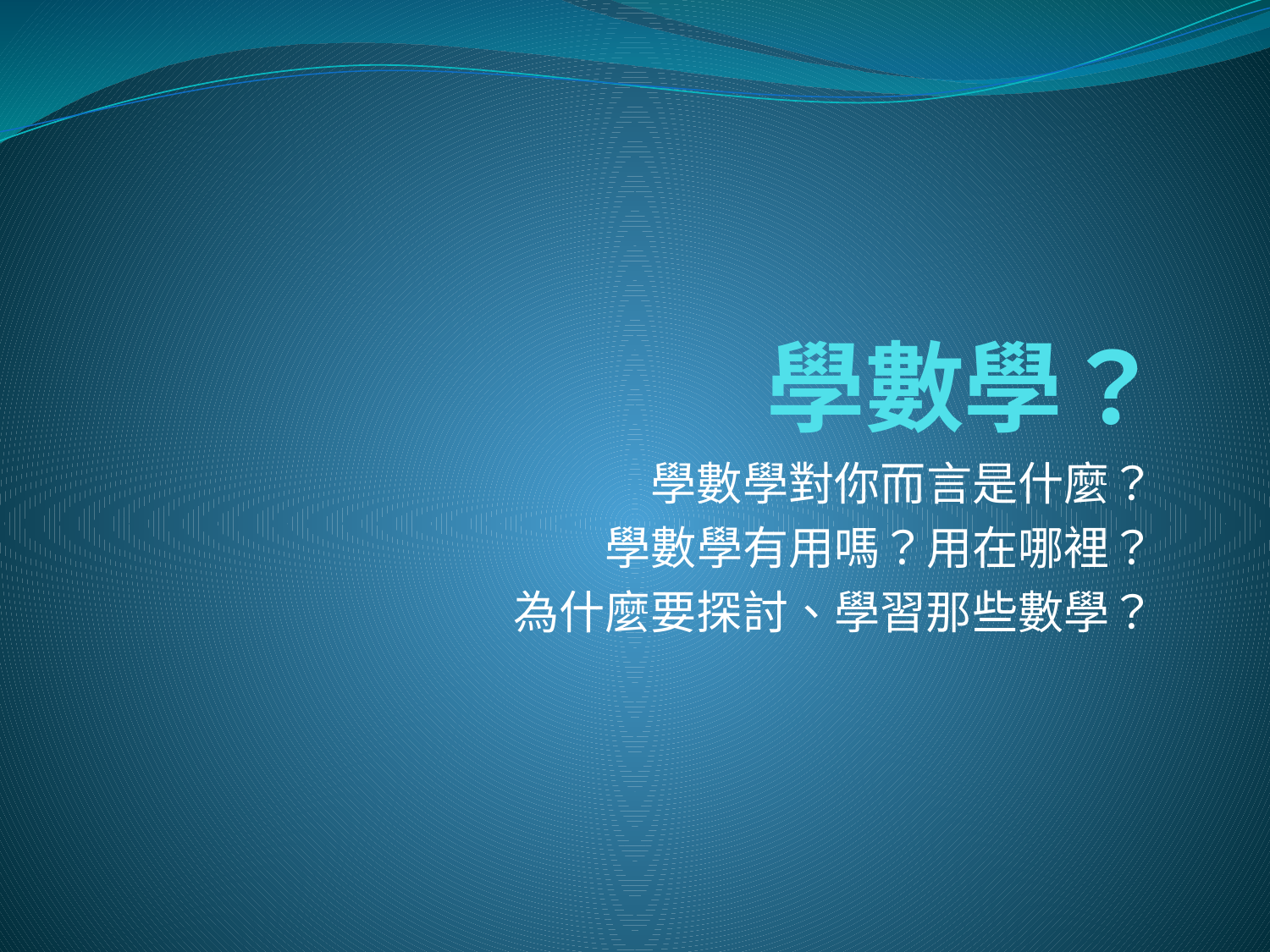

# 學數學？
學數學對你而言是什麼？
學數學有用嗎？用在哪裡？
為什麼要探討、學習那些數學？